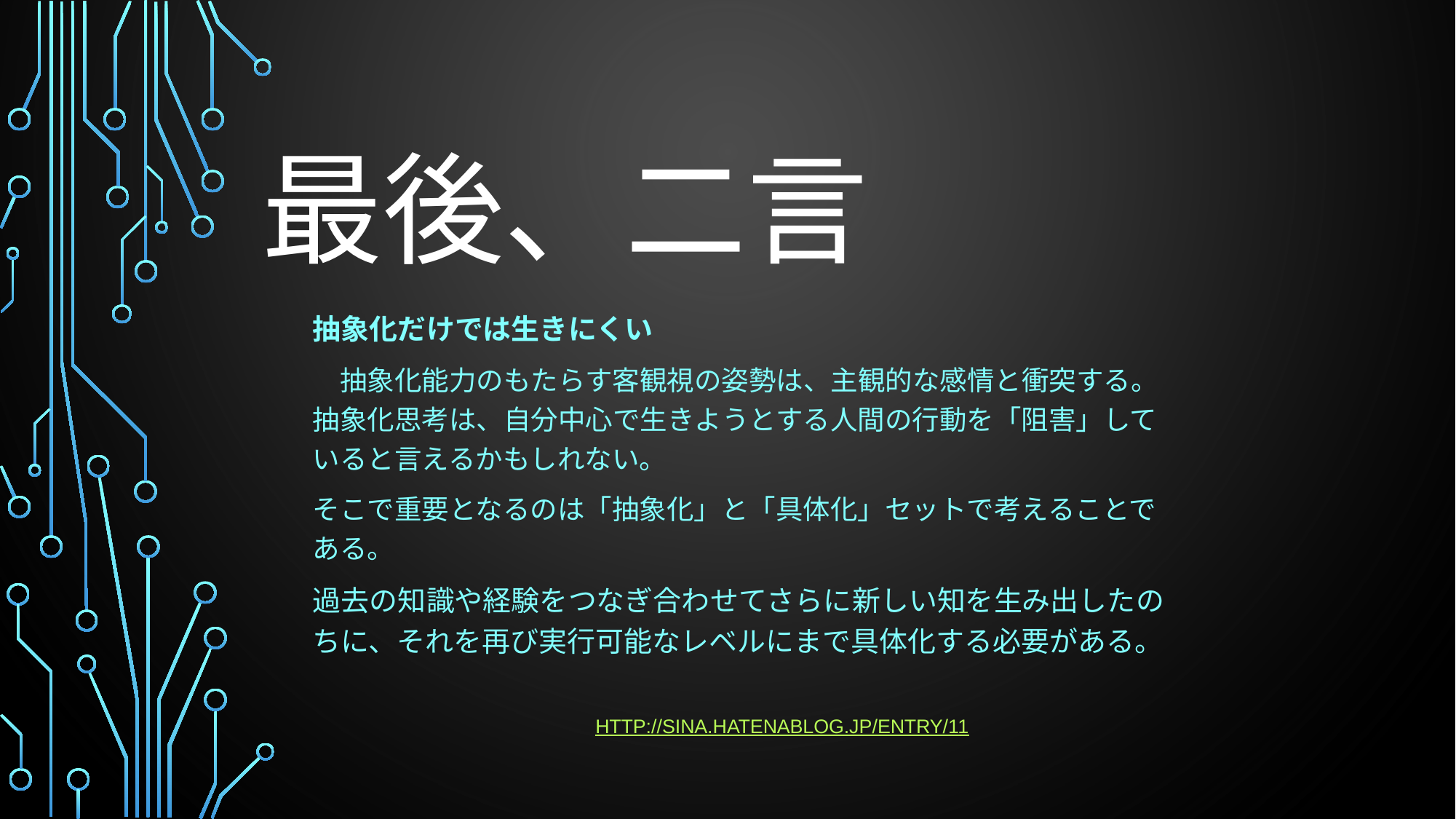

# 最後、二言
抽象化だけでは生きにくい
　抽象化能力のもたらす客観視の姿勢は、主観的な感情と衝突する。抽象化思考は、自分中心で生きようとする人間の行動を「阻害」していると言えるかもしれない。
そこで重要となるのは「抽象化」と「具体化」セットで考えることである。
過去の知識や経験をつなぎ合わせてさらに新しい知を生み出したのちに、それを再び実行可能なレベルにまで具体化する必要がある。
http://sina.hatenablog.jp/entry/11